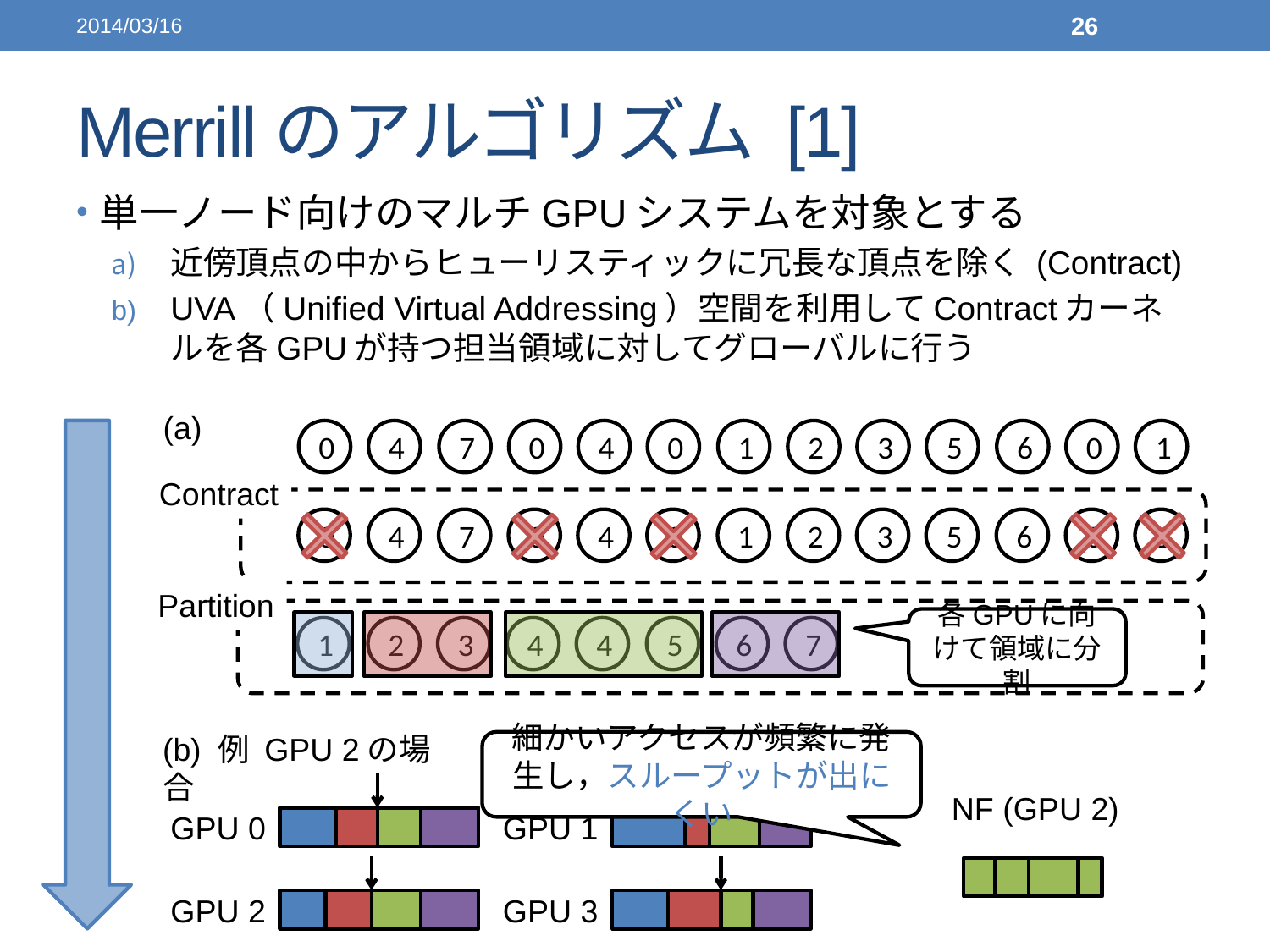

2014/03/16
26
# Merrillのアルゴリズム [1]
単一ノード向けのマルチGPUシステムを対象とする
近傍頂点の中からヒューリスティックに冗長な頂点を除く (Contract)
UVA（Unified Virtual Addressing）空間を利用してContractカーネルを各GPUが持つ担当領域に対してグローバルに行う

(a)

0
4
7
0
4
0
1
2
3
5
6
0
1
Contract

0
4
7
0
4
0
1
2
3
5
6
0
1
Partition

各GPUに向けて領域に分割

1
2
3
4
4
5
6
7
(b) 例 GPU 2の場合
細かいアクセスが頻繁に発生し，スループットが出にくい
NF (GPU 2)
GPU 0
GPU 1

GPU 2
GPU 3